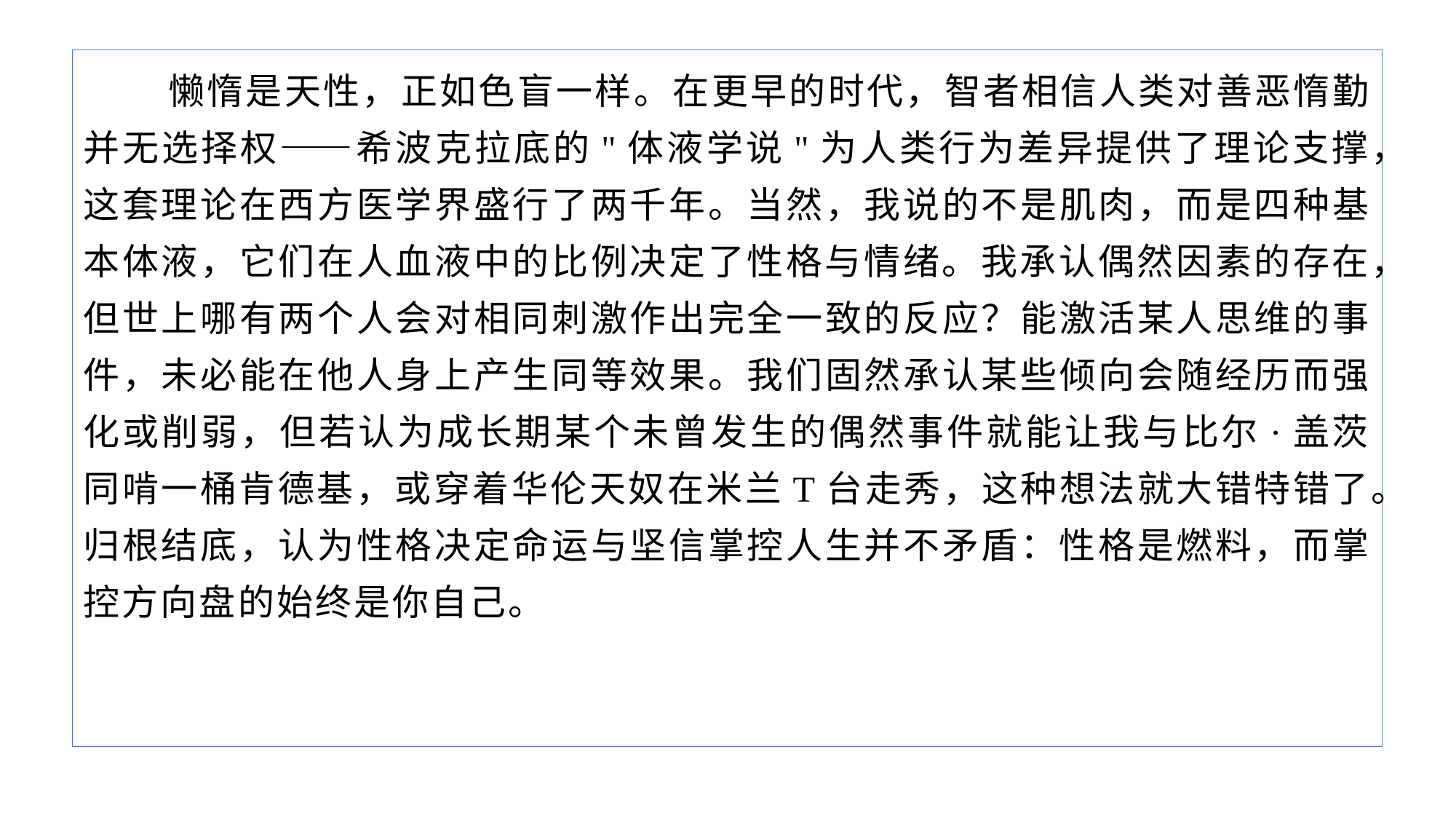

懒惰是天性，正如色盲一样。在更早的时代，智者相信人类对善恶惰勤并无选择权——希波克拉底的"体液学说"为人类行为差异提供了理论支撑，这套理论在西方医学界盛行了两千年。当然，我说的不是肌肉，而是四种基本体液，它们在人血液中的比例决定了性格与情绪。我承认偶然因素的存在，但世上哪有两个人会对相同刺激作出完全一致的反应？能激活某人思维的事件，未必能在他人身上产生同等效果。我们固然承认某些倾向会随经历而强化或削弱，但若认为成长期某个未曾发生的偶然事件就能让我与比尔·盖茨同啃一桶肯德基，或穿着华伦天奴在米兰T台走秀，这种想法就大错特错了。归根结底，认为性格决定命运与坚信掌控人生并不矛盾：性格是燃料，而掌控方向盘的始终是你自己。